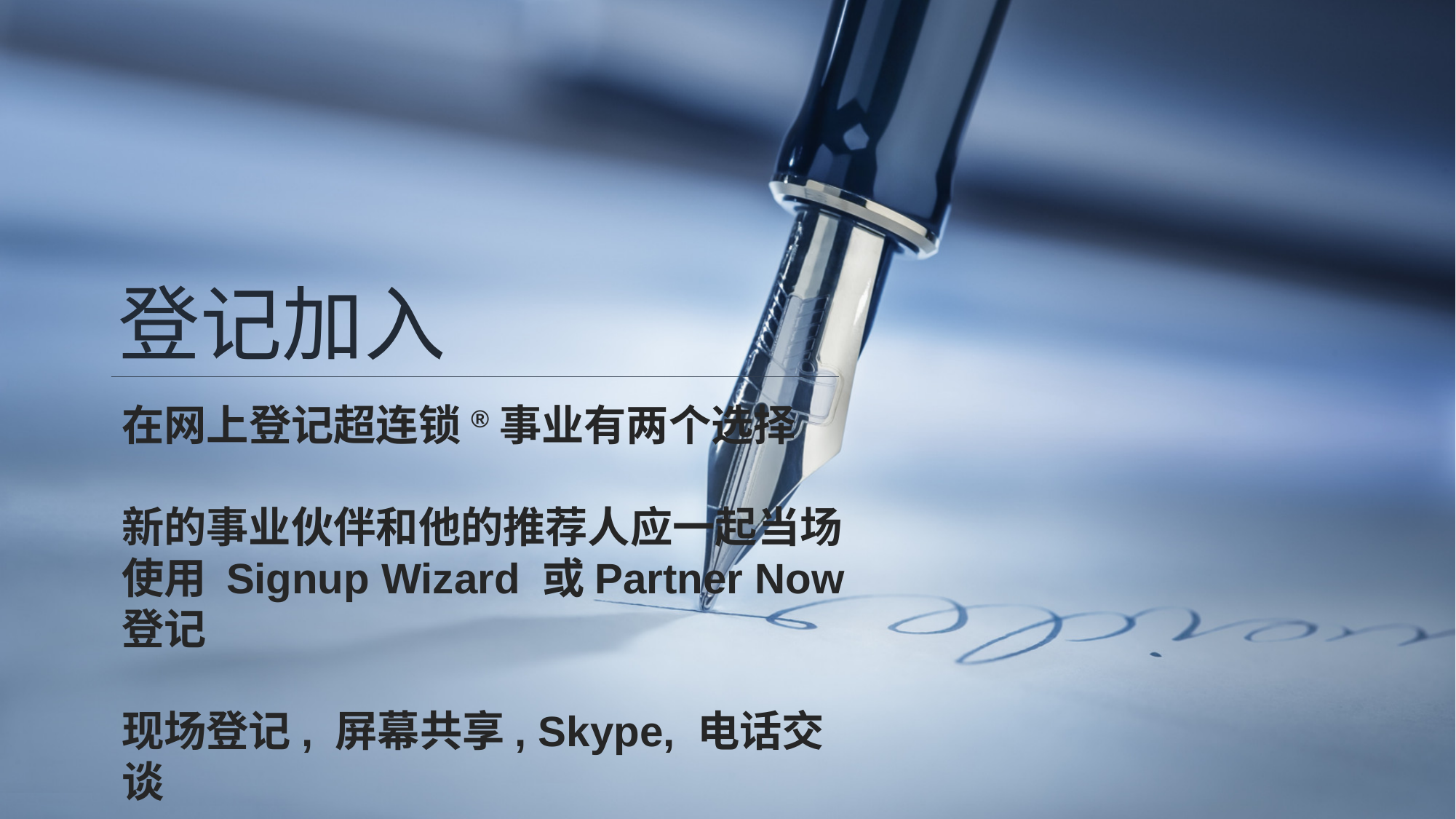

登记加入
在网上登记超连锁®事业有两个选择

新的事业伙伴和他的推荐人应一起当场使用 Signup Wizard 或Partner Now登记

现场登记, 屏幕共享, Skype, 电话交谈